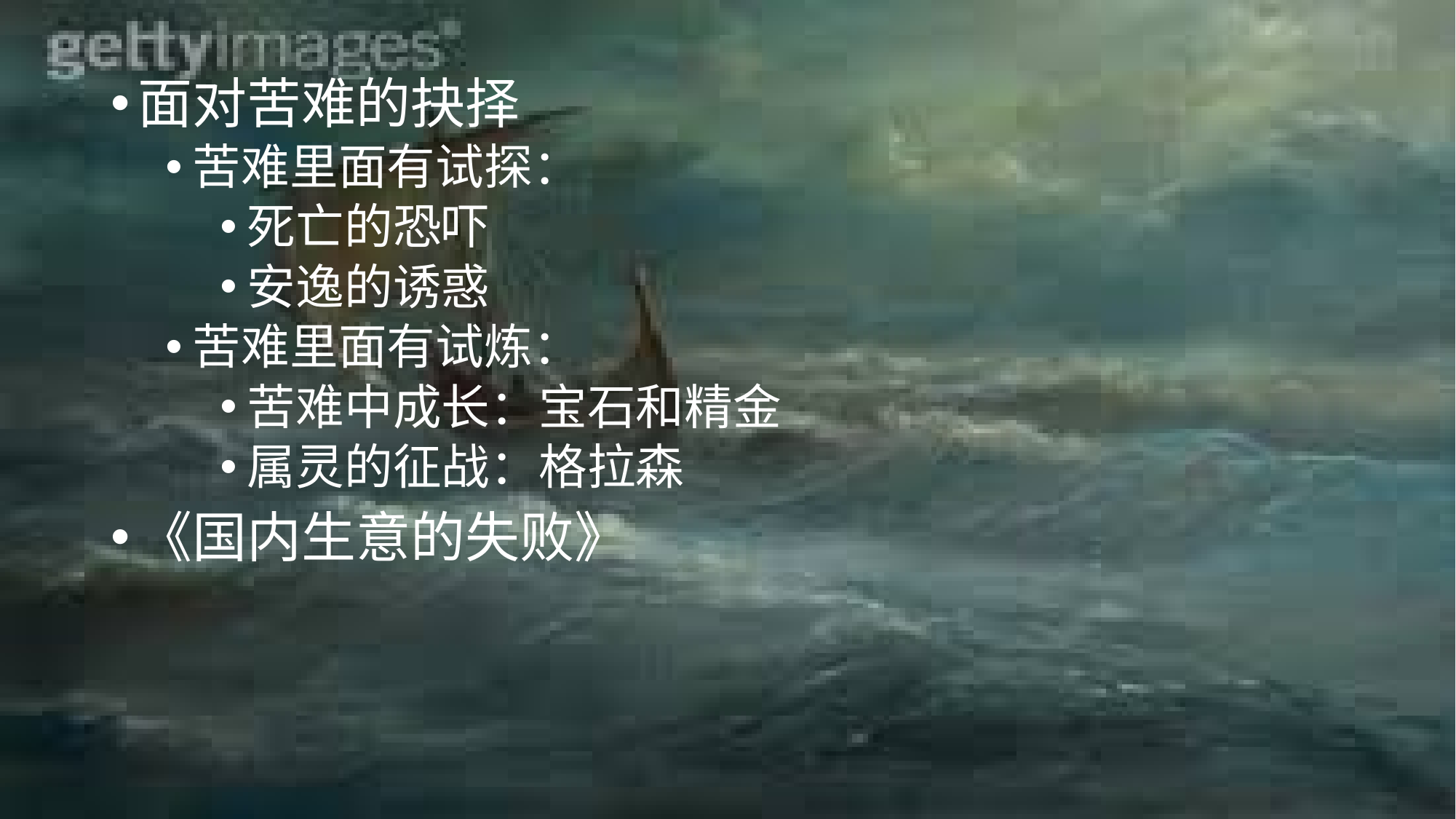

面对苦难的抉择
苦难里面有试探：
死亡的恐吓
安逸的诱惑
苦难里面有试炼：
苦难中成长：宝石和精金
属灵的征战：格拉森
《国内生意的失败》